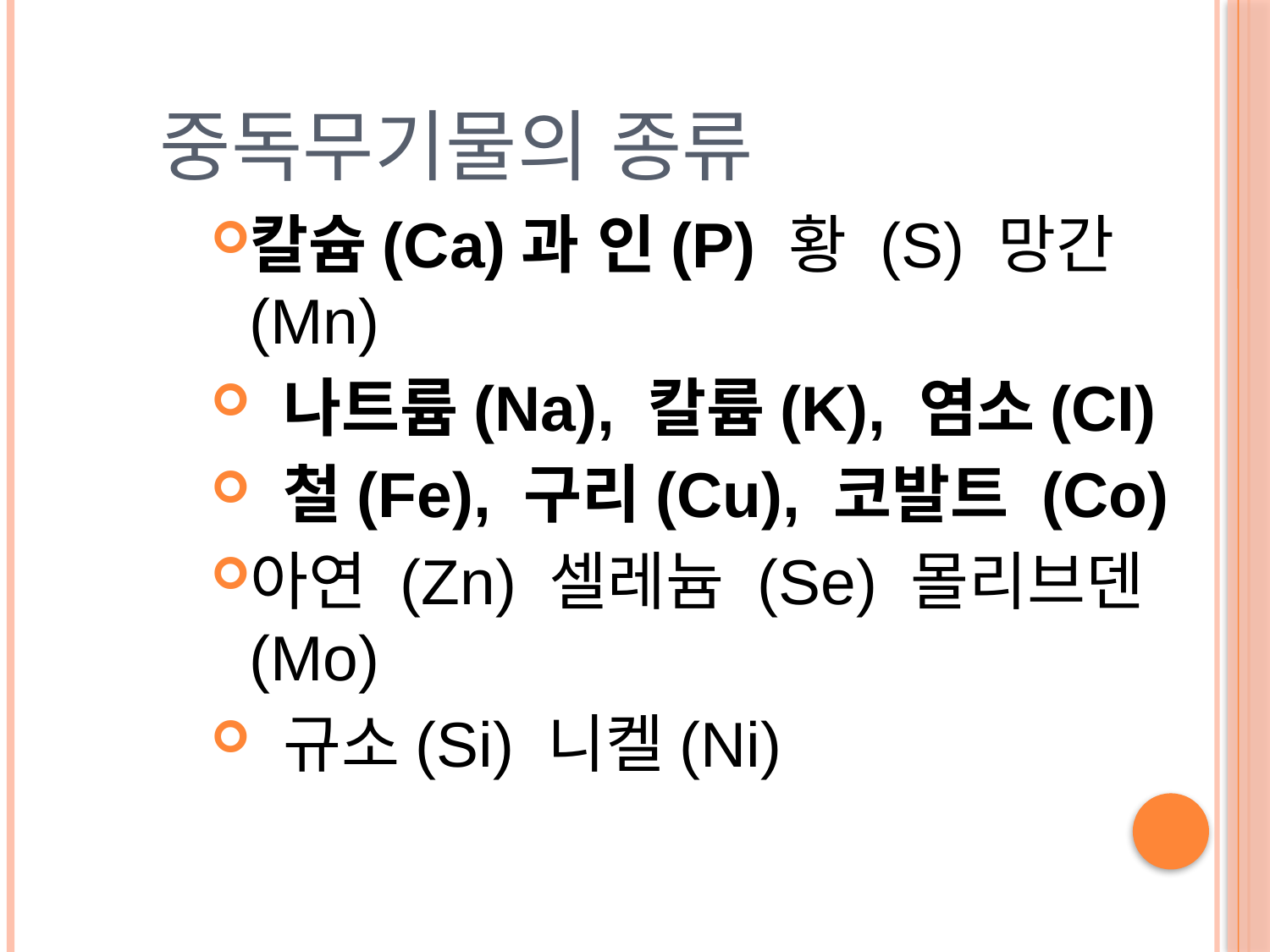

# 중독무기물의 종류
칼슘(Ca)과 인(P) 황 (S) 망간 (Mn)
 나트륨(Na), 칼륨(K), 염소(CI)
 철(Fe), 구리(Cu), 코발트 (Co)
아연 (Zn) 셀레늄 (Se) 몰리브덴 (Mo)
 규소(Si) 니켈(Ni)